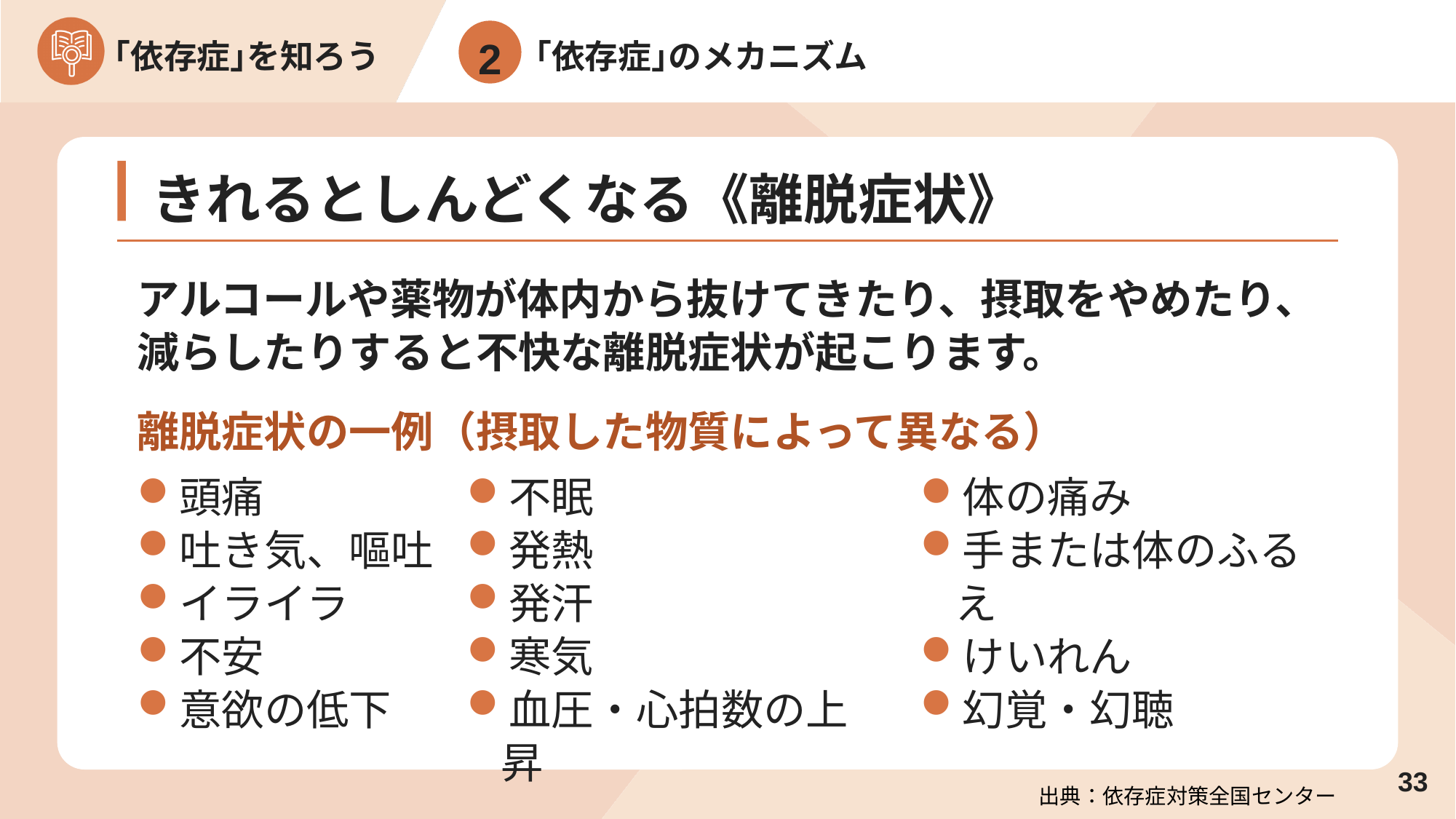

2
｢依存症｣のメカニズム

きれるとしんどくなる《離脱症状》
アルコールや薬物が体内から抜けてきたり、摂取をやめたり、
減らしたりすると不快な離脱症状が起こります。
離脱症状の一例（摂取した物質によって異なる）
頭痛
吐き気、嘔吐
イライラ
不安
意欲の低下
不眠
発熱
発汗
寒気
血圧・心拍数の上昇
体の痛み
手または体のふるえ
けいれん
幻覚・幻聴
33
出典：依存症対策全国センター